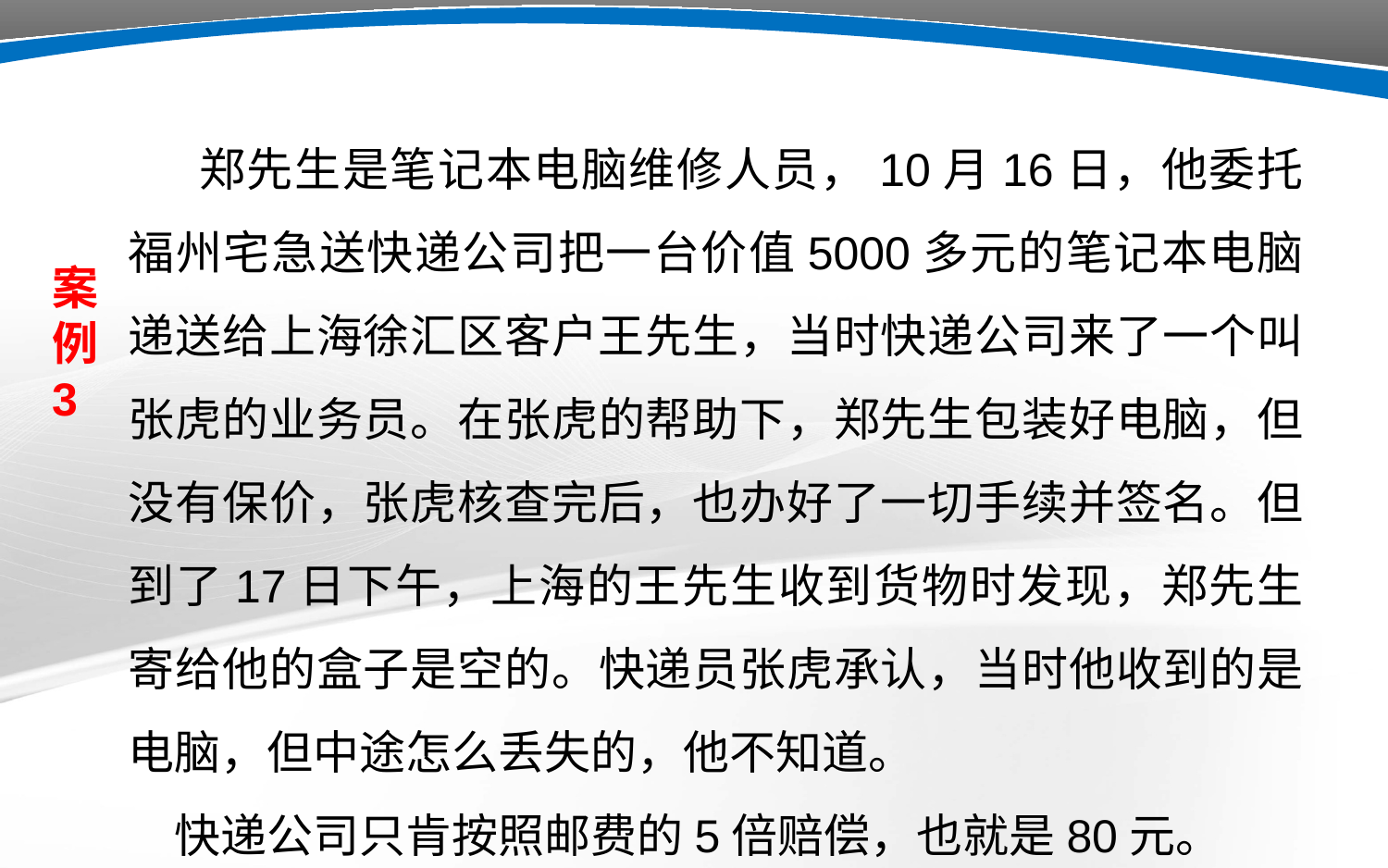

郑先生是笔记本电脑维修人员，10月16日，他委托福州宅急送快递公司把一台价值5000多元的笔记本电脑递送给上海徐汇区客户王先生，当时快递公司来了一个叫张虎的业务员。在张虎的帮助下，郑先生包装好电脑，但没有保价，张虎核查完后，也办好了一切手续并签名。但到了17日下午，上海的王先生收到货物时发现，郑先生寄给他的盒子是空的。快递员张虎承认，当时他收到的是电脑，但中途怎么丢失的，他不知道。
快递公司只肯按照邮费的5倍赔偿，也就是80元。
案例3